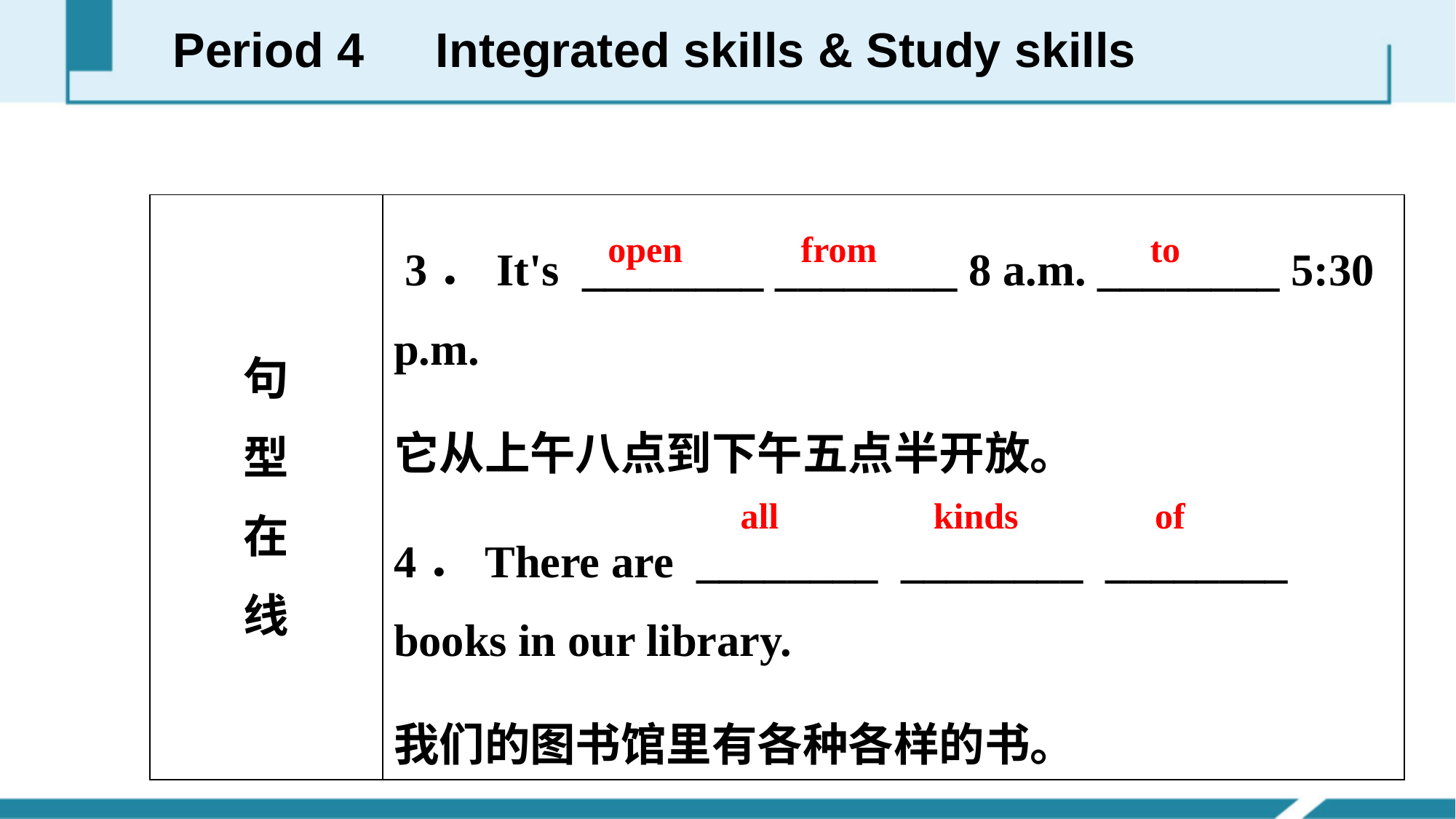

Period 4　Integrated skills & Study skills
| 句 型 在 线 | 3．It's \_\_\_\_\_\_\_\_ \_\_\_\_\_\_\_\_ 8 a.m. \_\_\_\_\_\_\_\_ 5:30 p.m. 它从上午八点到下午五点半开放。 4．There are \_\_\_\_\_\_\_\_ \_\_\_\_\_\_\_\_ \_\_\_\_\_\_\_\_ books in our library. 我们的图书馆里有各种各样的书。 |
| --- | --- |
open             from                              to

all                 kinds               of